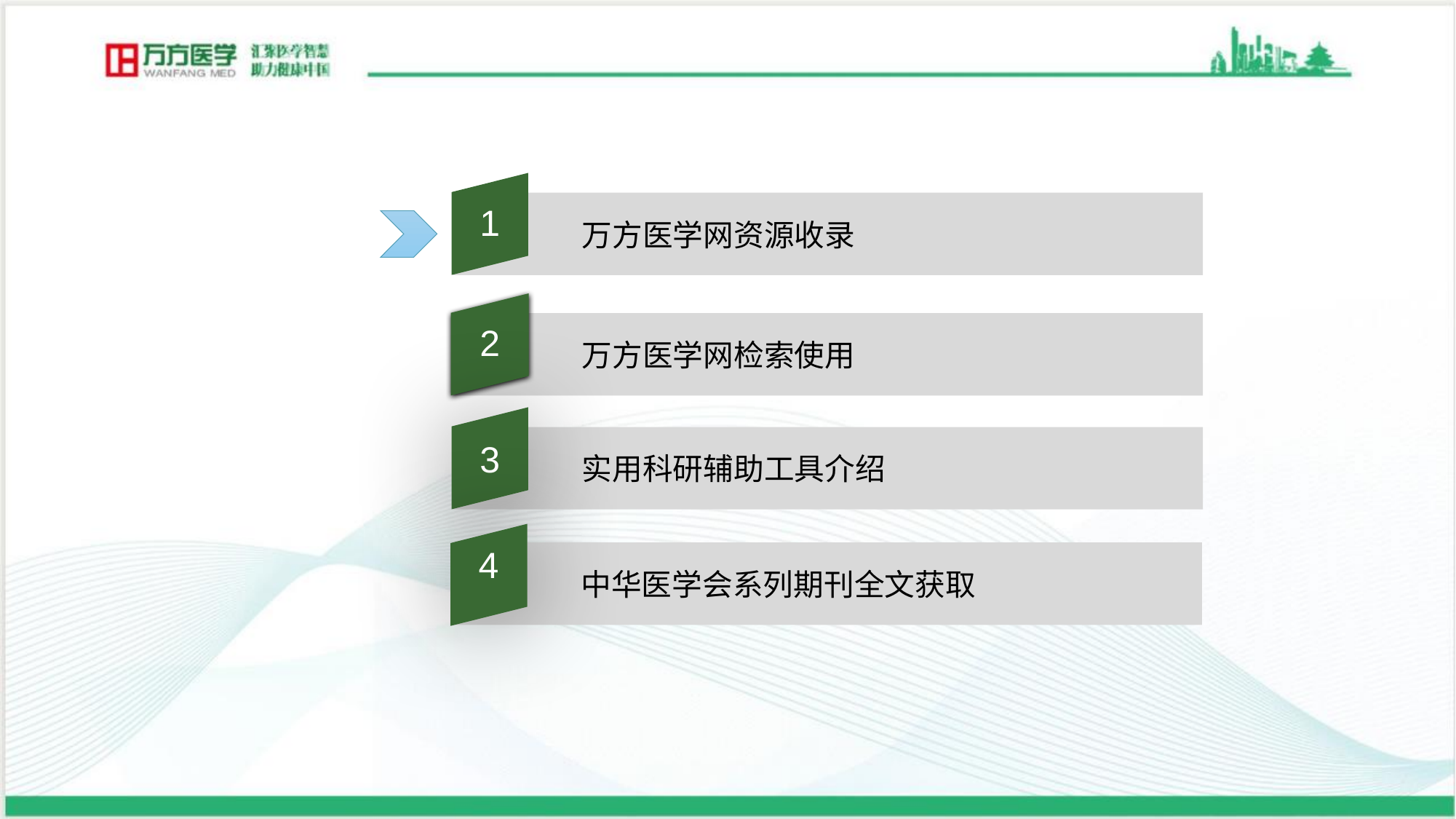

1
万方医学网资源收录

2
万方医学网检索使用

3
实用科研辅助工具介绍
4

中华医学会系列期刊全文获取